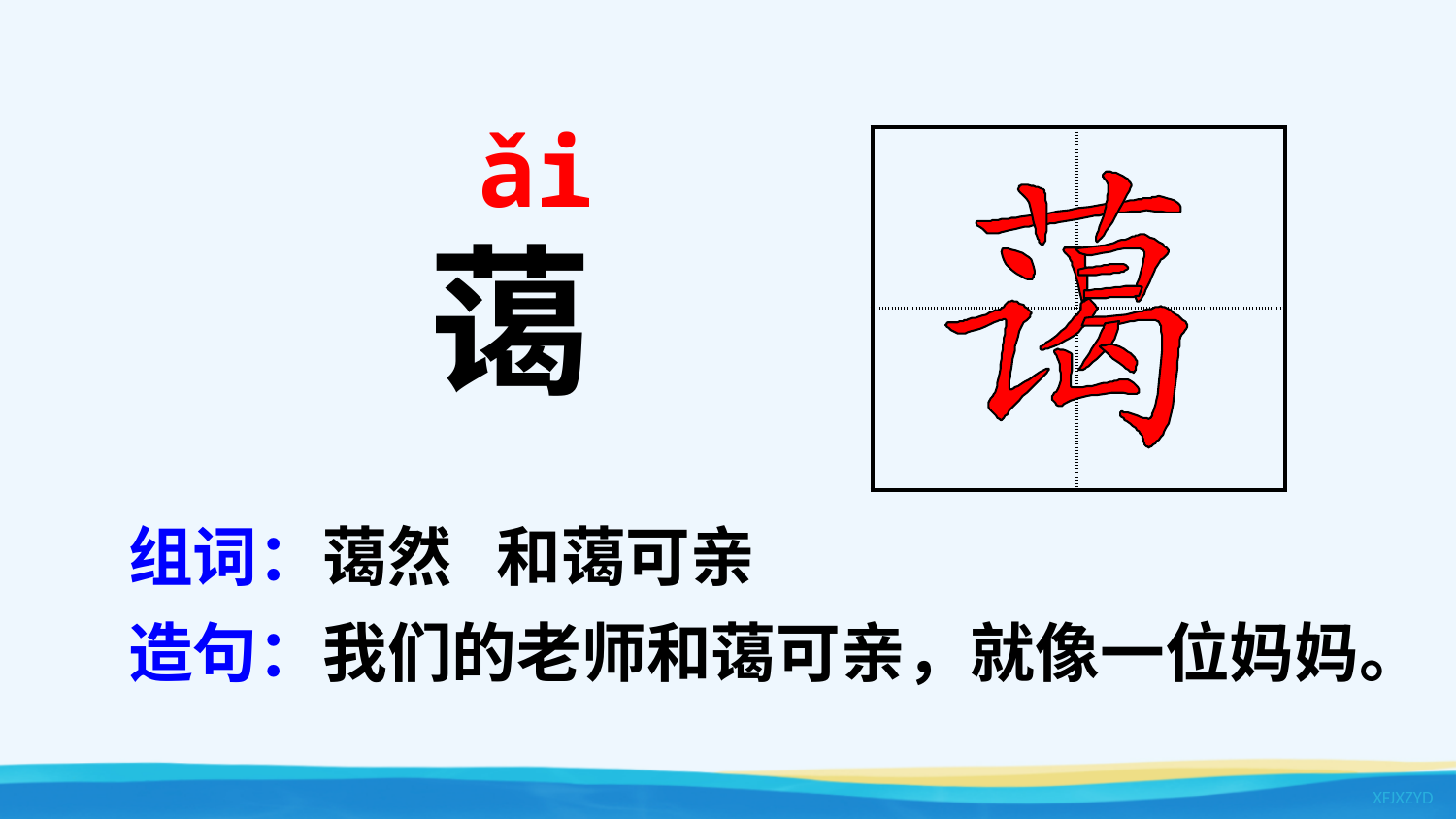

ǎi
|  |  |
| --- | --- |
|  |  |

蔼

组词：蔼然   和蔼可亲
造句：我们的老师和蔼可亲，就像一位妈妈。